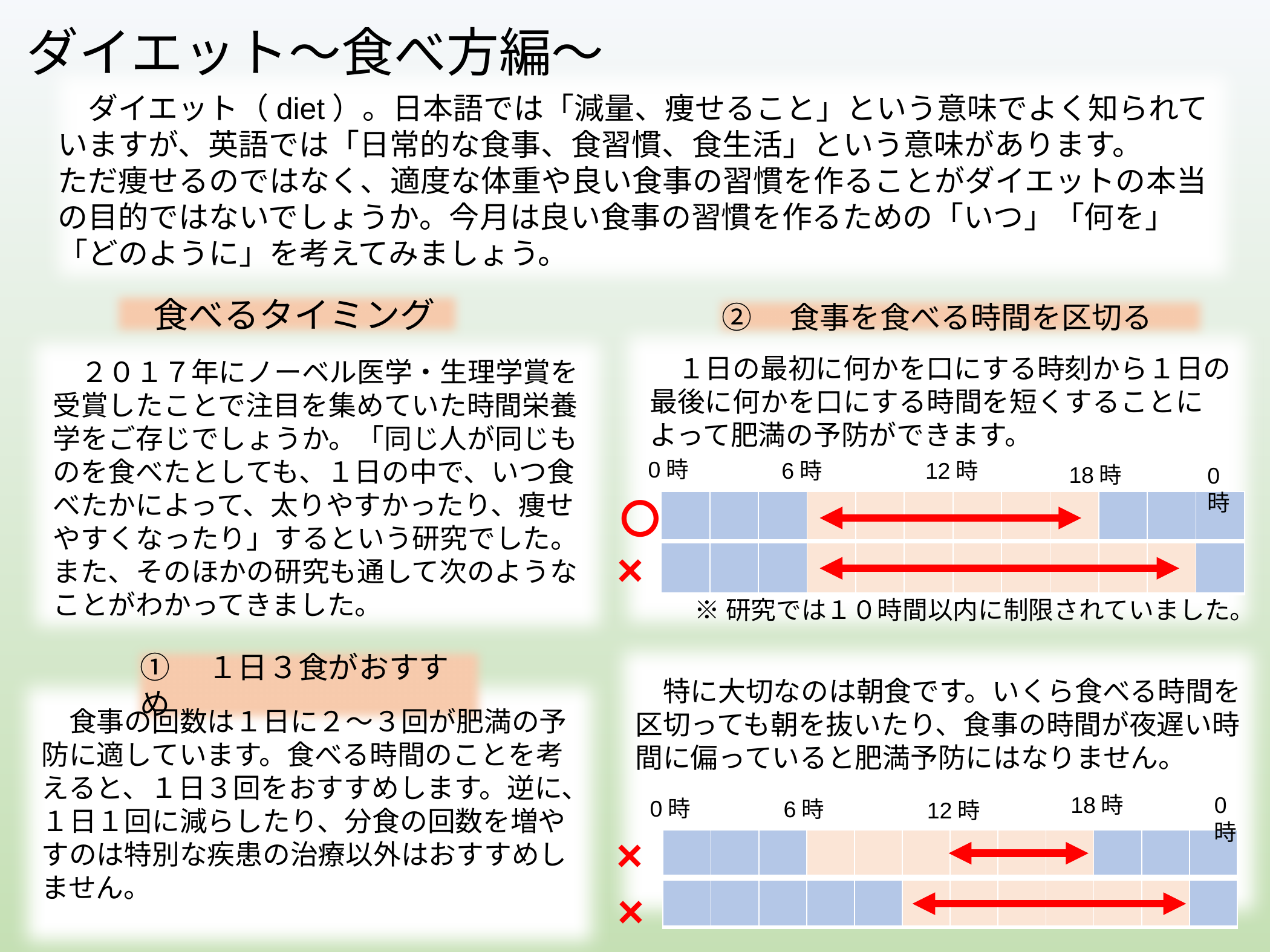

# ダイエット～食べ方編～

　ダイエット（diet）。日本語では「減量、痩せること」という意味でよく知られていますが、英語では「日常的な食事、食習慣、食生活」という意味があります。
ただ痩せるのではなく、適度な体重や良い食事の習慣を作ることがダイエットの本当の目的ではないでしょうか。今月は良い食事の習慣を作るための「いつ」「何を」「どのように」を考えてみましょう。
　食べるタイミング
②　食事を食べる時間を区切る

　１日の最初に何かを口にする時刻から１日の最後に何かを口にする時間を短くすることによって肥満の予防ができます。
　２０１７年にノーベル医学・生理学賞を受賞したことで注目を集めていた時間栄養学をご存じでしょうか。「同じ人が同じものを食べたとしても、１日の中で、いつ食べたかによって、太りやすかったり、痩せやすくなったり」するという研究でした。また、そのほかの研究も通して次のようなことがわかってきました。
0時
6時
12時
18時
0時
〇
|  |  |  |  |  |  |  |  |  |  |  |  |
| --- | --- | --- | --- | --- | --- | --- | --- | --- | --- | --- | --- |
×
|  |  |  |  |  |  |  |  |  |  |  |  |
| --- | --- | --- | --- | --- | --- | --- | --- | --- | --- | --- | --- |
※研究では１０時間以内に制限されていました。

➀　１日３食がおすすめ

　特に大切なのは朝食です。いくら食べる時間を区切っても朝を抜いたり、食事の時間が夜遅い時間に偏っていると肥満予防にはなりません。
　食事の回数は１日に２～３回が肥満の予防に適しています。食べる時間のことを考えると、１日３回をおすすめします。逆に、１日１回に減らしたり、分食の回数を増やすのは特別な疾患の治療以外はおすすめしません。
18時
0時
0時
6時
12時
×
|  |  |  |  |  |  |  |  |  |  |  |  |
| --- | --- | --- | --- | --- | --- | --- | --- | --- | --- | --- | --- |
×
|  |  |  |  |  |  |  |  |  |  |  |  |
| --- | --- | --- | --- | --- | --- | --- | --- | --- | --- | --- | --- |